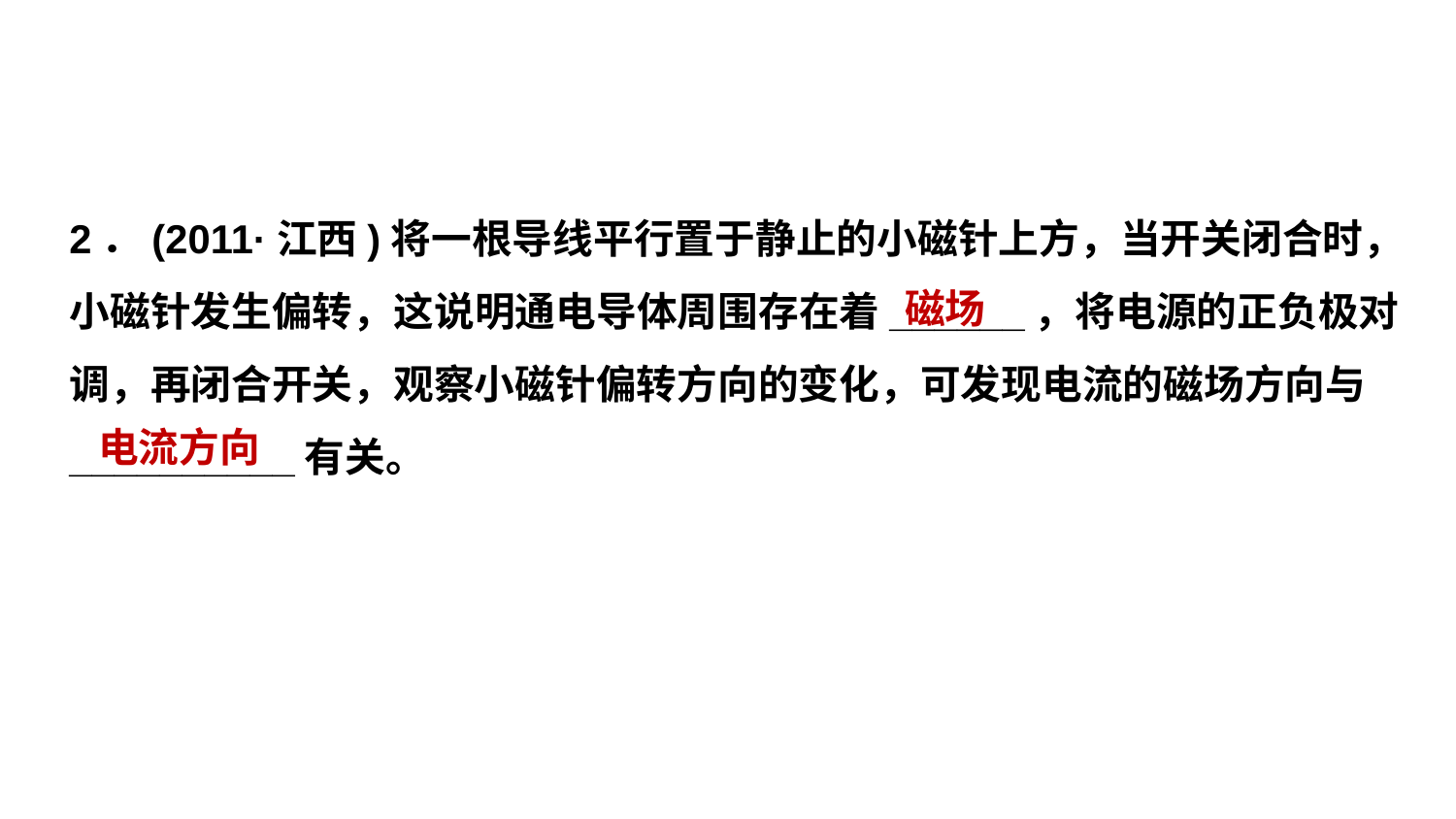

2．(2011·江西)将一根导线平行置于静止的小磁针上方，当开关闭合时，小磁针发生偏转，这说明通电导体周围存在着______，将电源的正负极对
调，再闭合开关，观察小磁针偏转方向的变化，可发现电流的磁场方向与
__________有关。
磁场
 电流方向